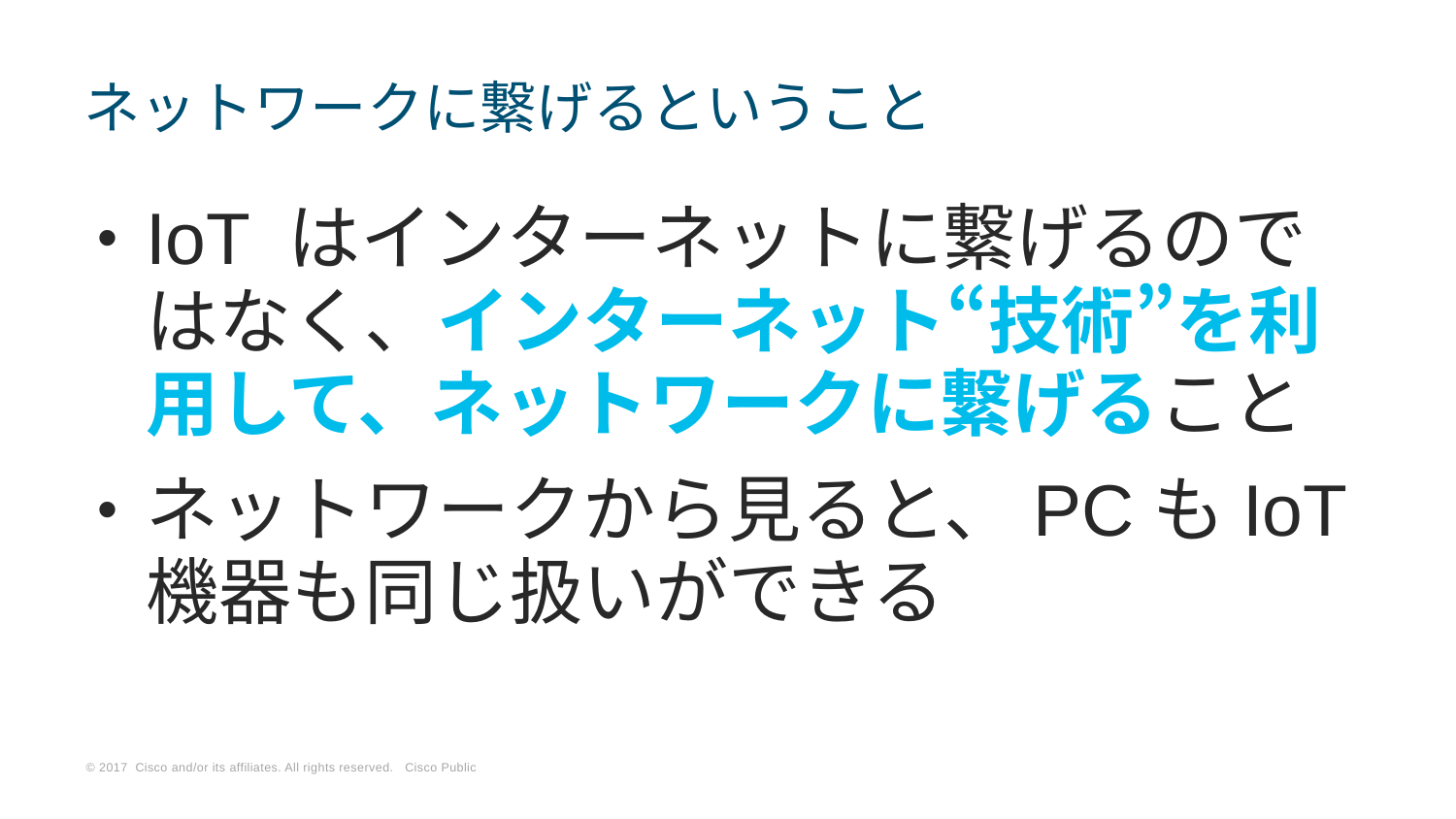

# ネットワークに繋げるということ
IoT はインターネットに繋げるのではなく、インターネット“技術”を利用して、ネットワークに繋げること
ネットワークから見ると、PCもIoT 機器も同じ扱いができる